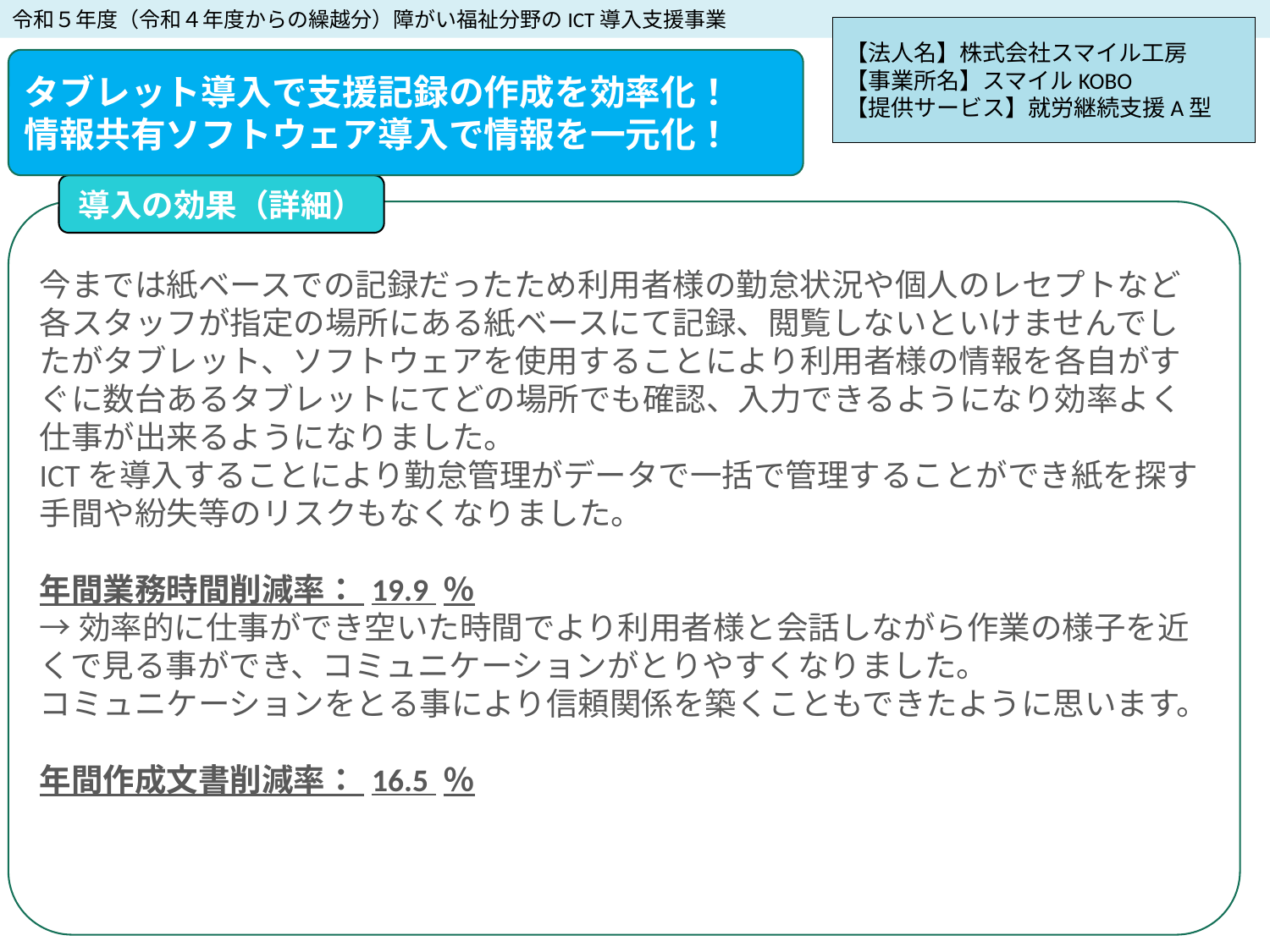

令和５年度（令和４年度からの繰越分）障がい福祉分野のICT導入支援事業
【法人名】株式会社スマイル工房
【事業所名】スマイルKOBO
【提供サービス】就労継続支援A型
タブレット導入で支援記録の作成を効率化！
情報共有ソフトウェア導入で情報を一元化！
導入の効果（詳細）

今までは紙ベースでの記録だったため利用者様の勤怠状況や個人のレセプトなど各スタッフが指定の場所にある紙ベースにて記録、閲覧しないといけませんでしたがタブレット、ソフトウェアを使用することにより利用者様の情報を各自がすぐに数台あるタブレットにてどの場所でも確認、入力できるようになり効率よく仕事が出来るようになりました。
ICTを導入することにより勤怠管理がデータで一括で管理することができ紙を探す手間や紛失等のリスクもなくなりました。

年間業務時間削減率： 19.9 ％
→効率的に仕事ができ空いた時間でより利用者様と会話しながら作業の様子を近くで見る事ができ、コミュニケーションがとりやすくなりました。
コミュニケーションをとる事により信頼関係を築くこともできたように思います。

年間作成文書削減率： 16.5 ％